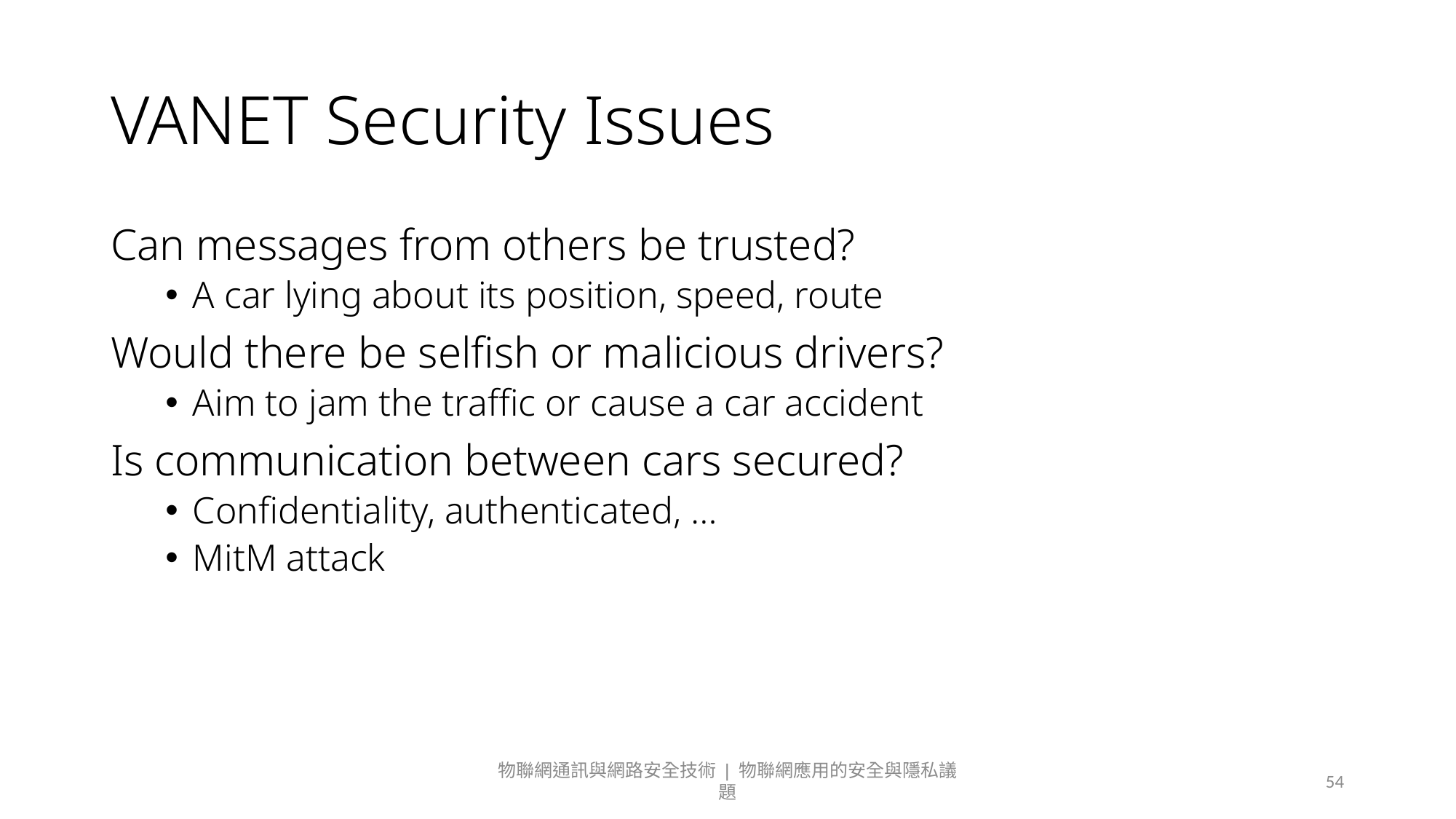

# VANET Security Issues
Can messages from others be trusted?
A car lying about its position, speed, route
Would there be selfish or malicious drivers?
Aim to jam the traffic or cause a car accident
Is communication between cars secured?
Confidentiality, authenticated, …
MitM attack
物聯網通訊與網路安全技術 | 物聯網應用的安全與隱私議題
54